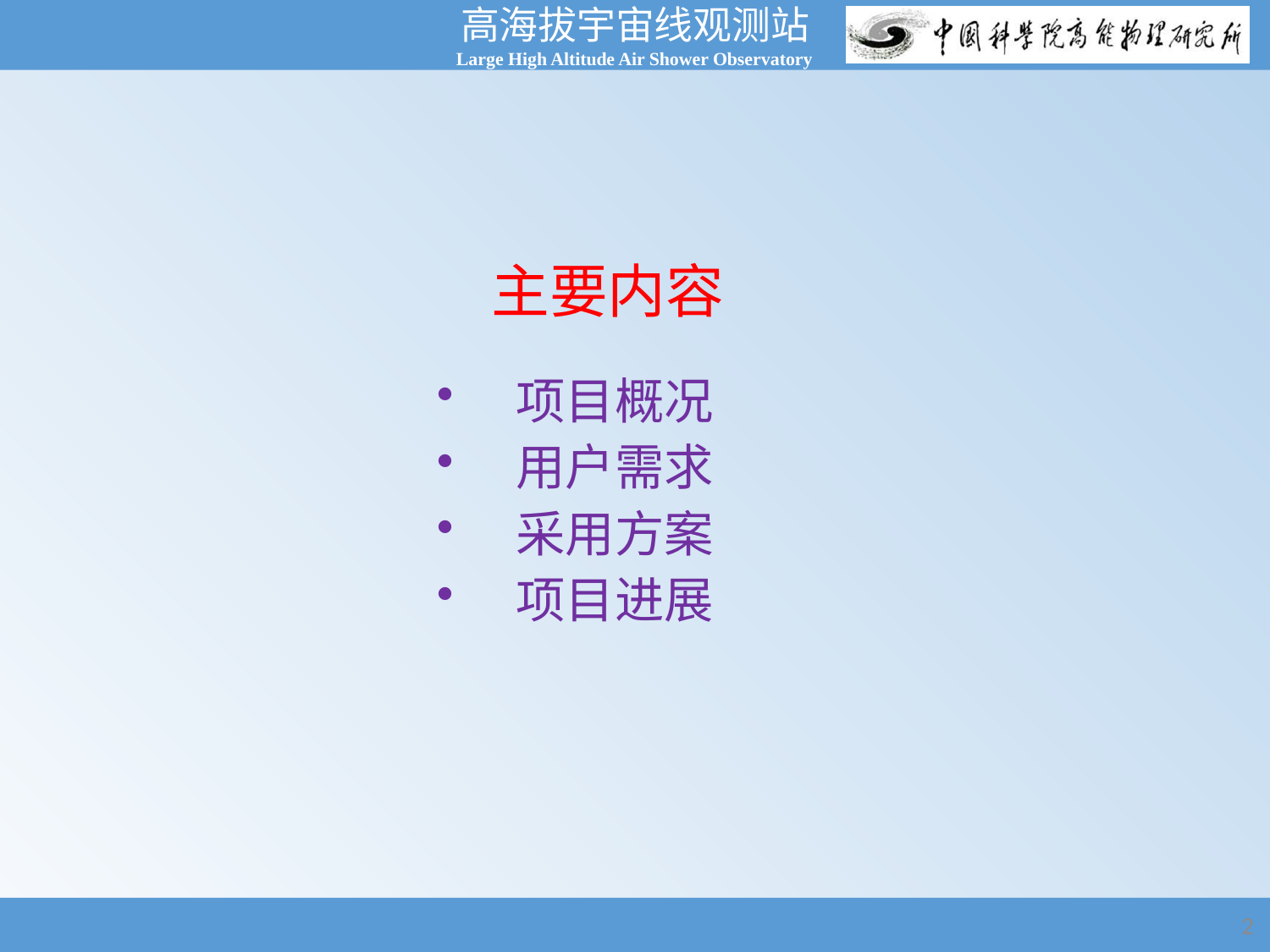

# 主要内容
项目概况
用户需求
采用方案
项目进展
2